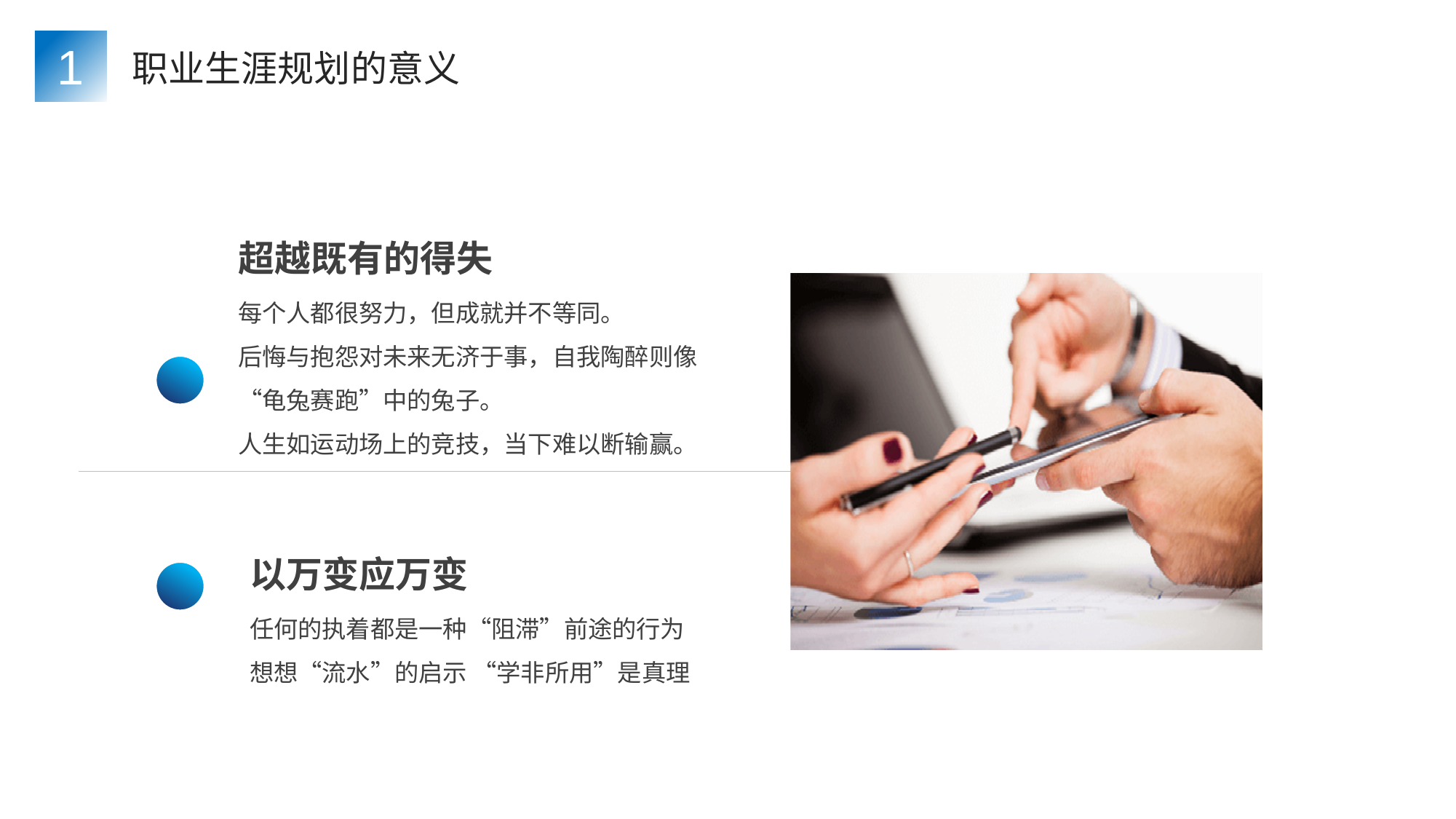

1
职业生涯规划的意义
超越既有的得失

每个人都很努力，但成就并不等同。
后悔与抱怨对未来无济于事，自我陶醉则像“龟兔赛跑”中的兔子。
人生如运动场上的竞技，当下难以断输赢。

以万变应万变

任何的执着都是一种“阻滞”前途的行为
想想“流水”的启示 “学非所用”是真理